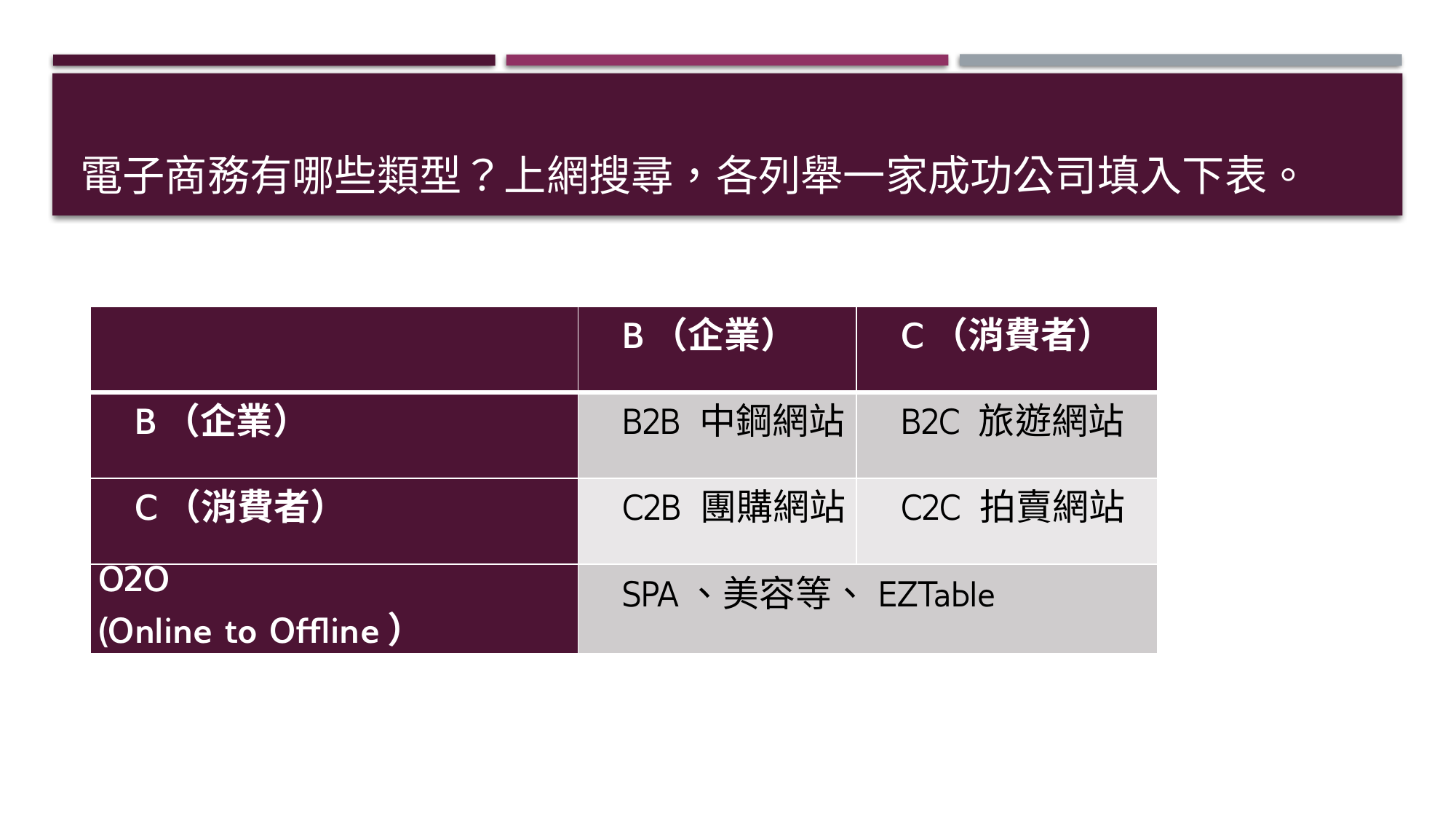

# 電子商務有哪些類型？上網搜尋，各列舉一家成功公司填入下表。
|  | B（企業） | C（消費者） |
| --- | --- | --- |
| B（企業） | B2B 中鋼網站 | B2C 旅遊網站 |
| C（消費者） | C2B 團購網站 | C2C 拍賣網站 |
| O2O (Online to Offline） | SPA、美容等、EZTable |  |